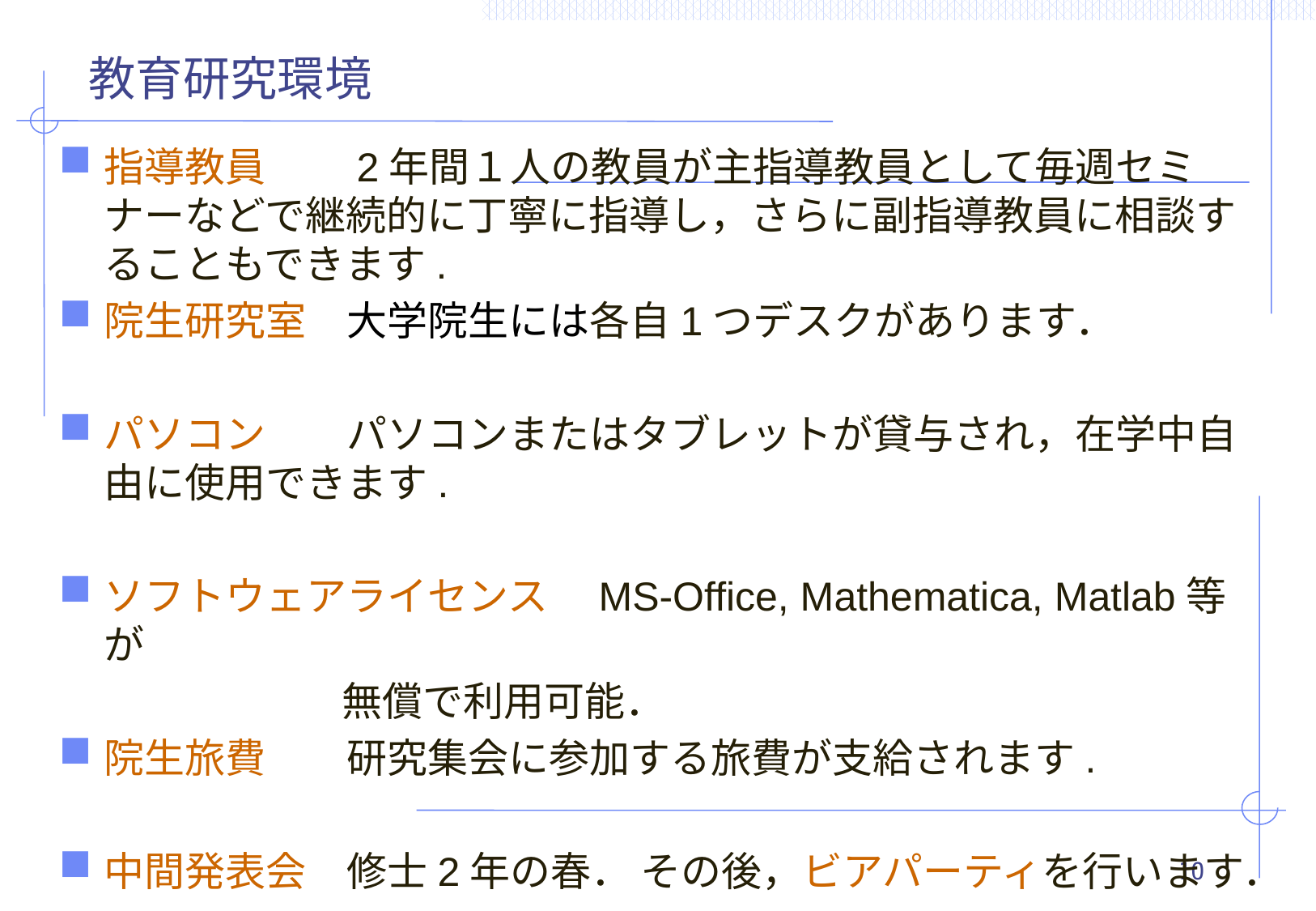

# 教育研究環境
指導教員　　2年間１人の教員が主指導教員として毎週セミナーなどで継続的に丁寧に指導し，さらに副指導教員に相談することもできます.
院生研究室　大学院生には各自1つデスクがあります．

パソコン　　パソコンまたはタブレットが貸与され，在学中自由に使用できます.

ソフトウェアライセンス　MS-Office, Mathematica, Matlab等が
　　　　　　　無償で利用可能．
院生旅費　　研究集会に参加する旅費が支給されます.

中間発表会　修士2年の春． その後，ビアパーティを行います．

10